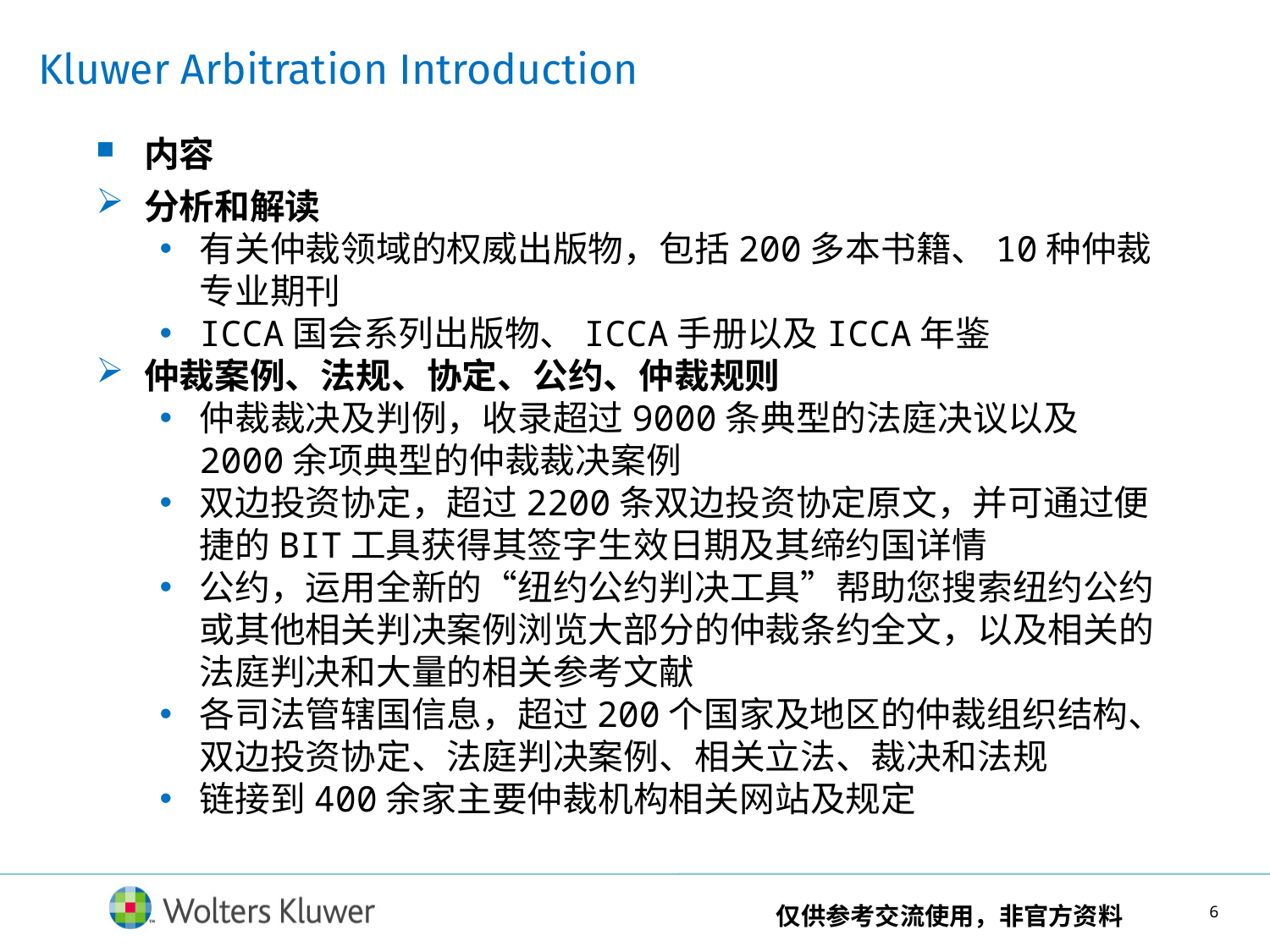

Kluwer Arbitration Introduction
内容
分析和解读
有关仲裁领域的权威出版物，包括200多本书籍、10种仲裁专业期刊
ICCA国会系列出版物、ICCA手册以及ICCA年鉴
仲裁案例、法规、协定、公约、仲裁规则
仲裁裁决及判例，收录超过9000条典型的法庭决议以及2000余项典型的仲裁裁决案例
双边投资协定，超过2200条双边投资协定原文，并可通过便捷的BIT工具获得其签字生效日期及其缔约国详情
公约，运用全新的“纽约公约判决工具”帮助您搜索纽约公约或其他相关判决案例浏览大部分的仲裁条约全文，以及相关的法庭判决和大量的相关参考文献
各司法管辖国信息，超过200个国家及地区的仲裁组织结构、双边投资协定、法庭判决案例、相关立法、裁决和法规
链接到400余家主要仲裁机构相关网站及规定

仅供参考交流使用，非官方资料
6